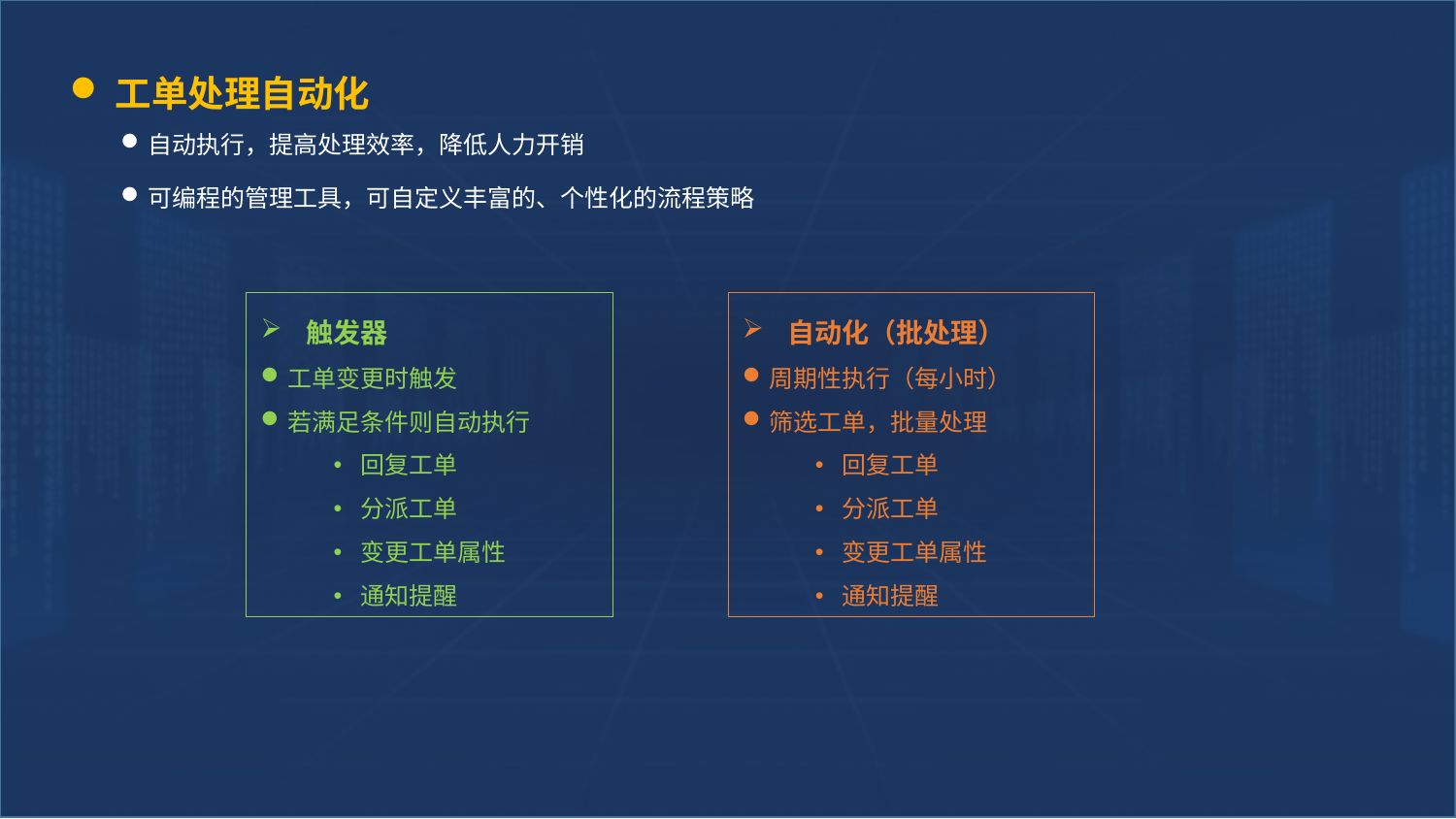

工单处理自动化
自动执行，提高处理效率，降低人力开销
可编程的管理工具，可自定义丰富的、个性化的流程策略
触发器
工单变更时触发
若满足条件则自动执行
回复工单
分派工单
变更工单属性
通知提醒
自动化（批处理）
周期性执行（每小时）
筛选工单，批量处理
回复工单
分派工单
变更工单属性
通知提醒